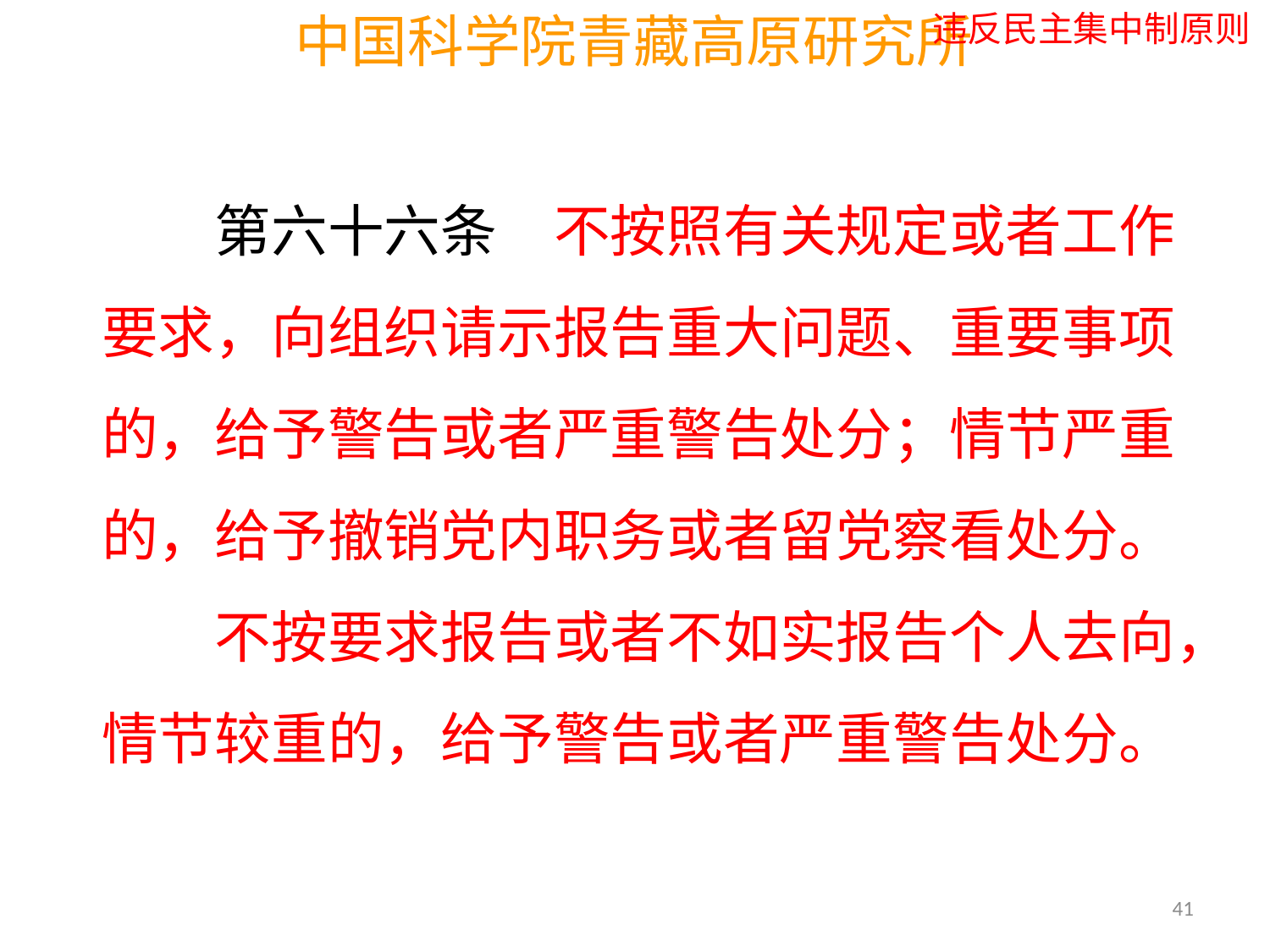

违反民主集中制原则
　　第六十六条　不按照有关规定或者工作要求，向组织请示报告重大问题、重要事项的，给予警告或者严重警告处分；情节严重的，给予撤销党内职务或者留党察看处分。
　　不按要求报告或者不如实报告个人去向，情节较重的，给予警告或者严重警告处分。
41